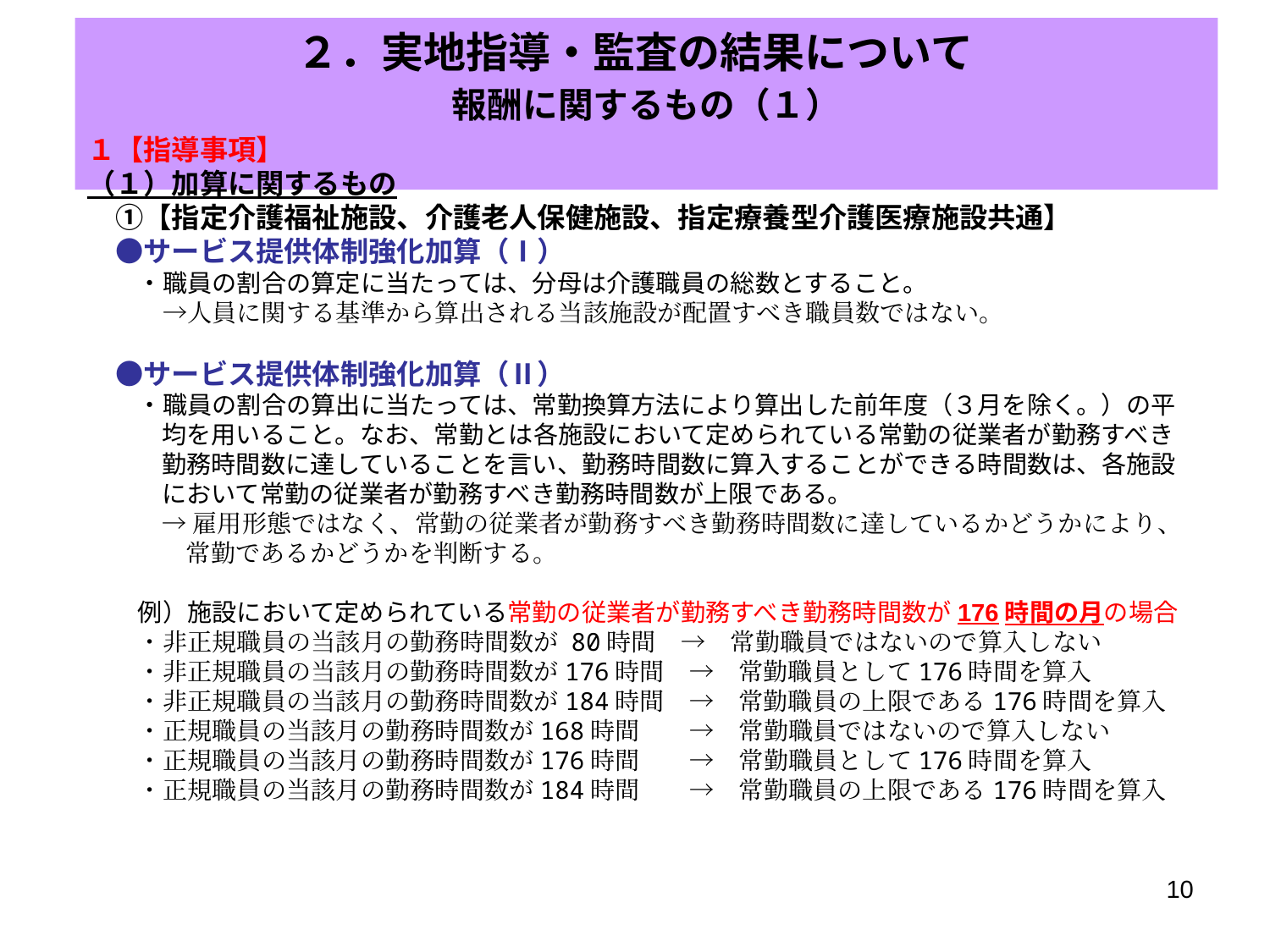

２．実地指導・監査の結果について
# 報酬に関するもの（１）
１【指導事項】
（１）加算に関するもの
　①【指定介護福祉施設、介護老人保健施設、指定療養型介護医療施設共通】
　●サービス提供体制強化加算（Ⅰ）
・職員の割合の算定に当たっては、分母は介護職員の総数とすること。
　→人員に関する基準から算出される当該施設が配置すべき職員数ではない。

　●サービス提供体制強化加算（Ⅱ）
・職員の割合の算出に当たっては、常勤換算方法により算出した前年度（３月を除く。）の平均を用いること。なお、常勤とは各施設において定められている常勤の従業者が勤務すべき勤務時間数に達していることを言い、勤務時間数に算入することができる時間数は、各施設において常勤の従業者が勤務すべき勤務時間数が上限である。
→雇用形態ではなく、常勤の従業者が勤務すべき勤務時間数に達しているかどうかにより、常勤であるかどうかを判断する。

例）施設において定められている常勤の従業者が勤務すべき勤務時間数が176時間の月の場合
・非正規職員の当該月の勤務時間数が 80時間　→　常勤職員ではないので算入しない
・非正規職員の当該月の勤務時間数が176時間　→　常勤職員として176時間を算入
・非正規職員の当該月の勤務時間数が184時間　→　常勤職員の上限である176時間を算入
・正規職員の当該月の勤務時間数が168時間　　→　常勤職員ではないので算入しない
・正規職員の当該月の勤務時間数が176時間　　→　常勤職員として176時間を算入
・正規職員の当該月の勤務時間数が184時間　　→　常勤職員の上限である176時間を算入

10